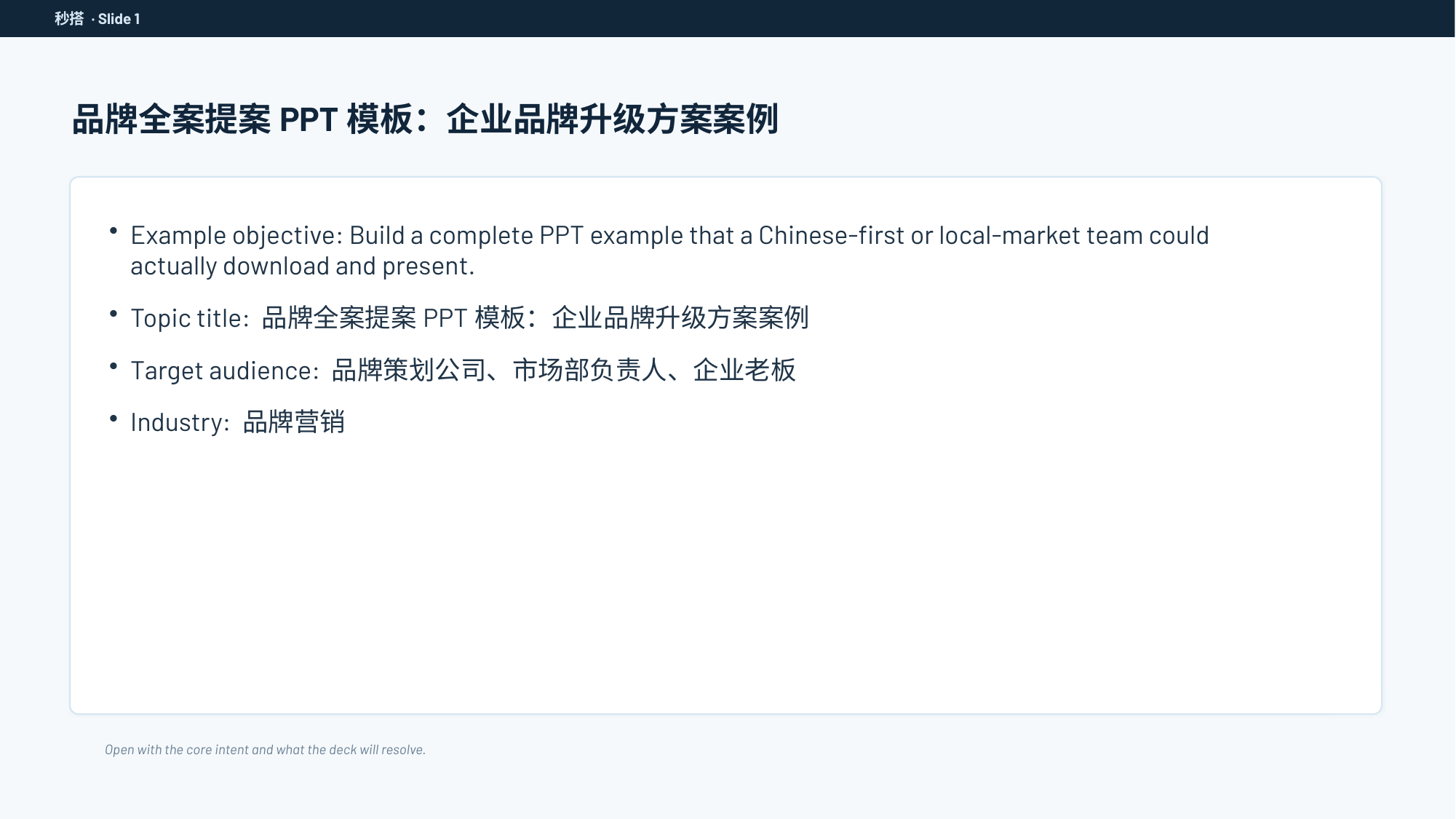

秒搭 · Slide 1
品牌全案提案PPT模板：企业品牌升级方案案例

Example objective: Build a complete PPT example that a Chinese-first or local-market team could actually download and present.
Topic title: 品牌全案提案PPT模板：企业品牌升级方案案例
Target audience: 品牌策划公司、市场部负责人、企业老板
Industry: 品牌营销
Open with the core intent and what the deck will resolve.